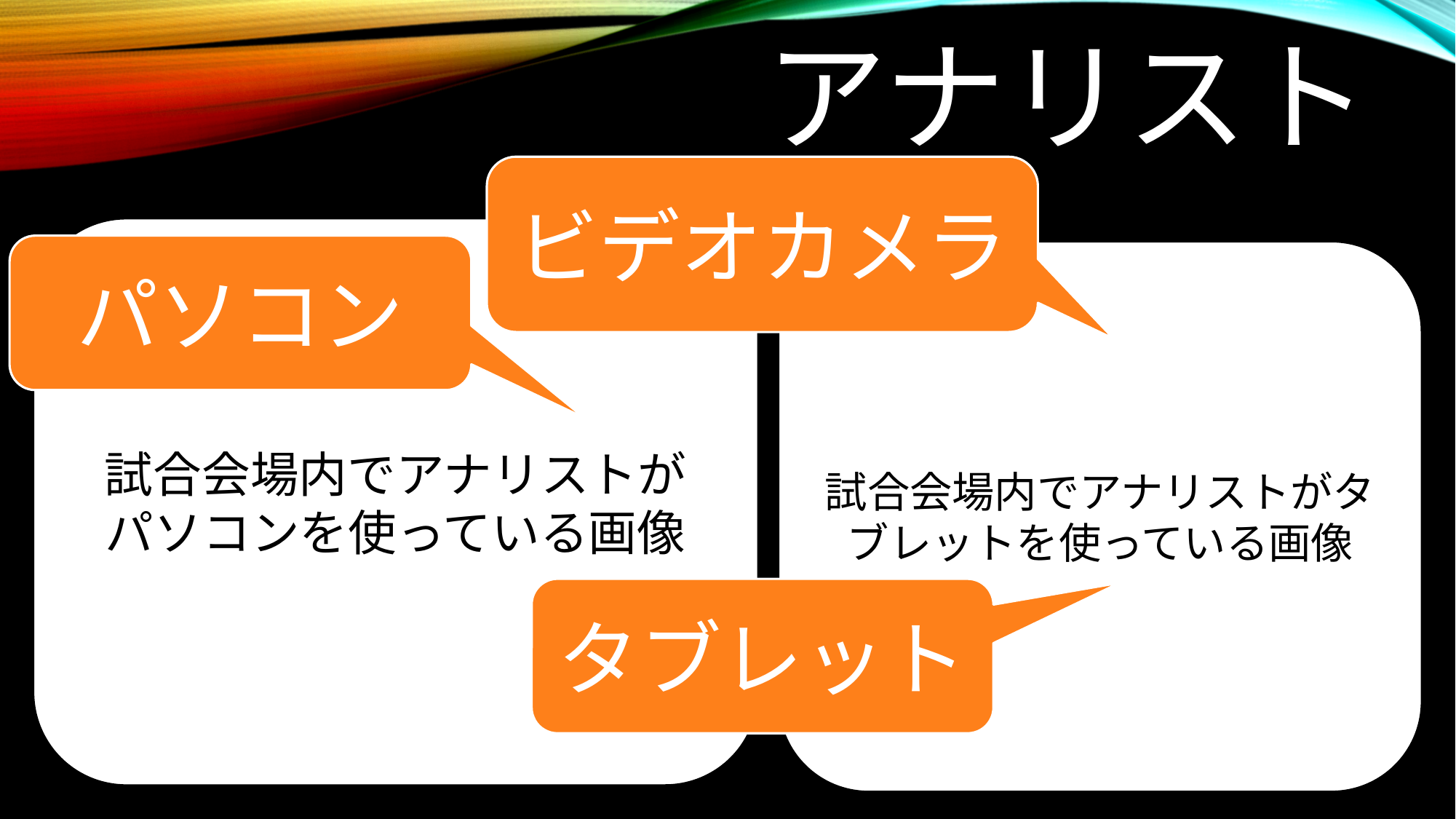

# アナリスト
ビデオカメラ
試合会場内でアナリストが
パソコンを使っている画像
パソコン
試合会場内でアナリストがタブレットを使っている画像
タブレット